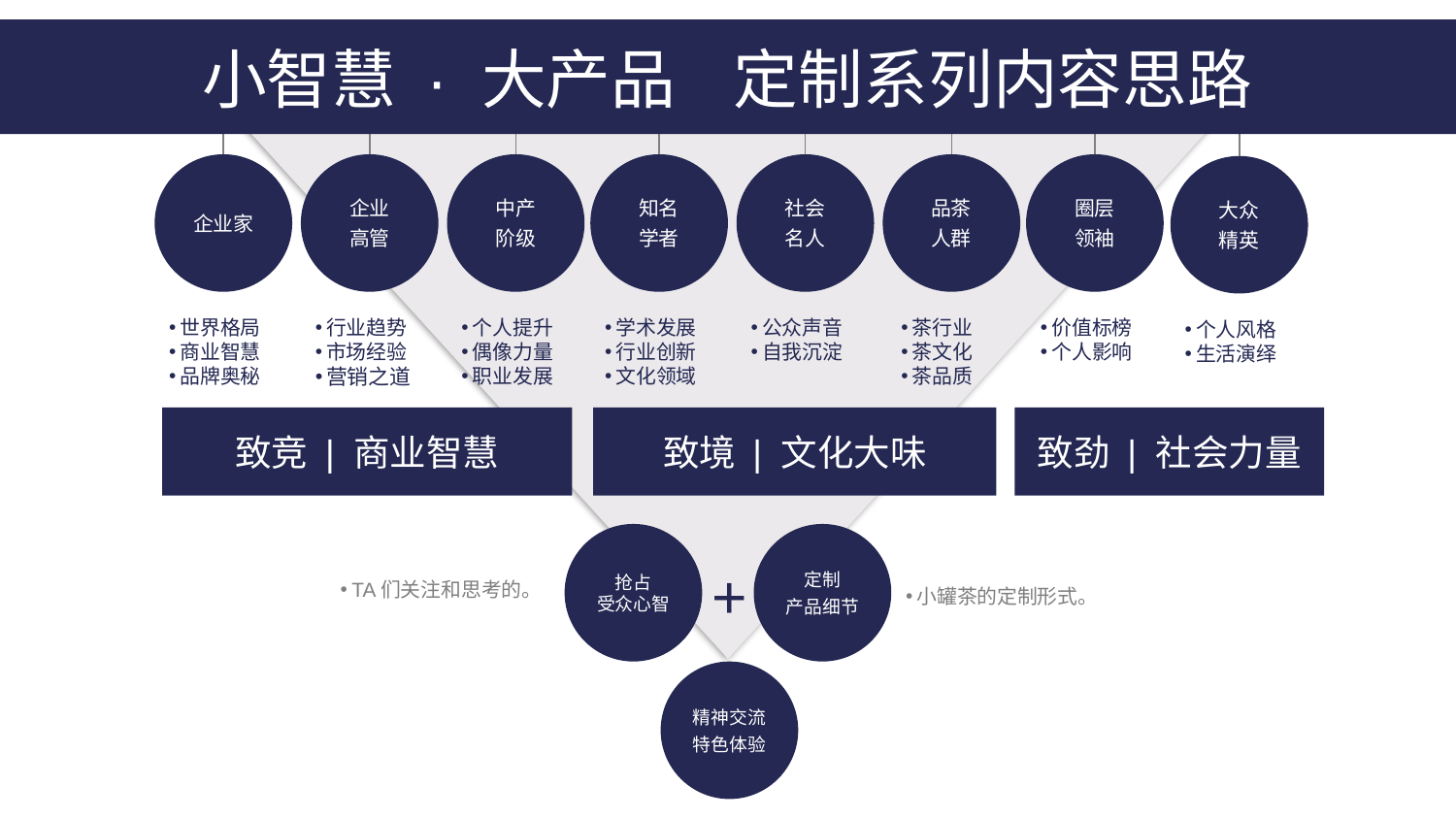

小智慧 · 大产品    定制系列内容思路

企业家
企业
高管
中产
阶级
知名
学者
社会
名人
品茶
人群
圈层
领袖
大众
精英
学术发展
行业创新
文化领域

世界格局
商业智慧
品牌奥秘
行业趋势
市场经验
营销之道

个人提升
偶像力量
职业发展

公众声音
自我沉淀
茶行业
茶文化
茶品质
价值标榜
个人影响
个人风格
生活演绎
致竞 | 商业智慧
致境 | 文化大味
致劲 | 社会力量
抢占
受众心智
TA们关注和思考的。
定制
产品细节
小罐茶的定制形式。
+
精神交流
特色体验